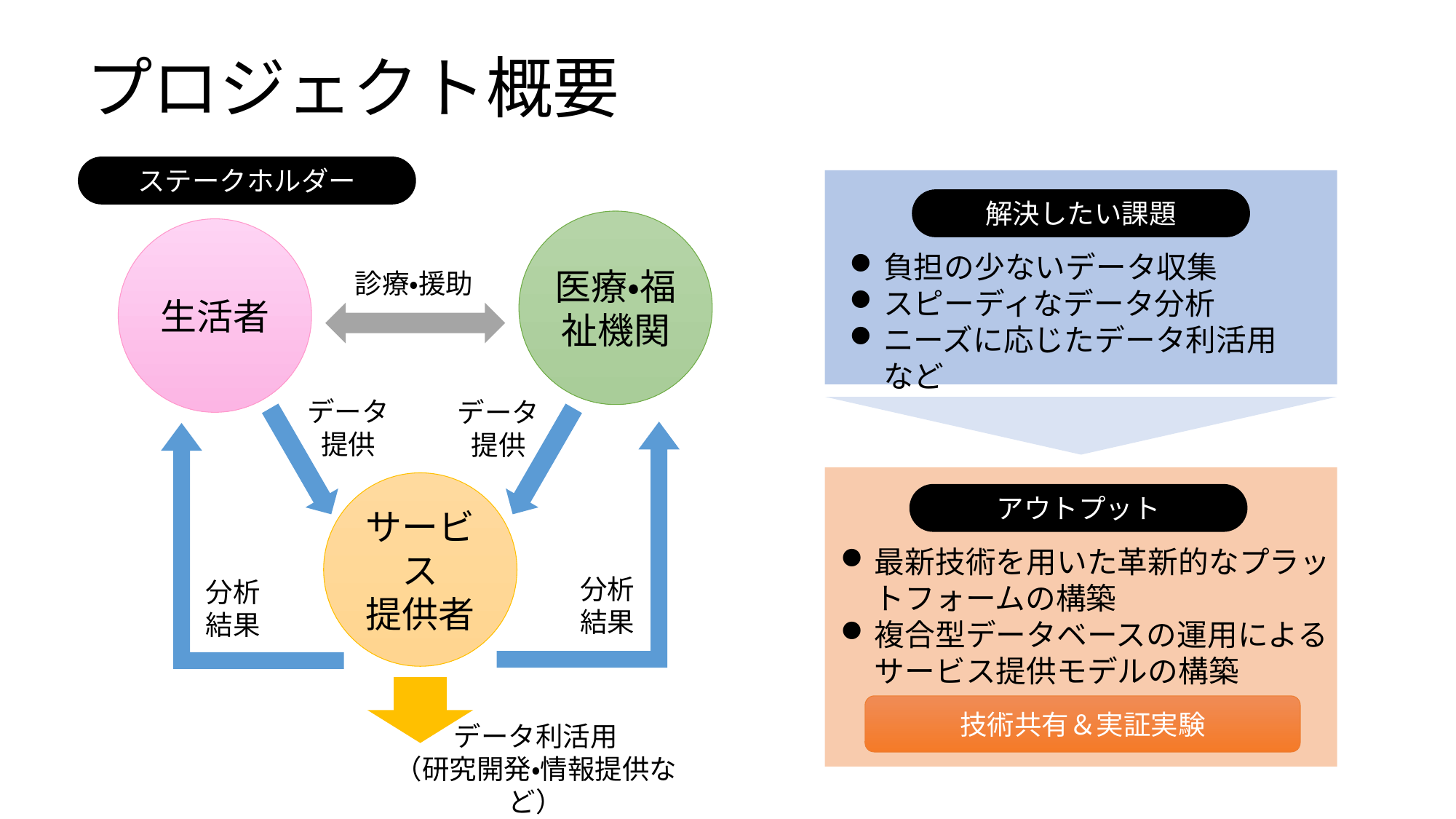

# プロジェクト概要
ステークホルダー

解決したい課題
医療・福祉機関
生活者
負担の少ないデータ収集
スピーディなデータ分析
ニーズに応じたデータ利活用　など
診療・援助

データ
提供
データ
提供

サービス
提供者
アウトプット
最新技術を用いた革新的なプラットフォームの構築
複合型データベースの運用によるサービス提供モデルの構築
分析
結果
分析
結果

技術共有＆実証実験
データ利活用
（研究開発・情報提供など）